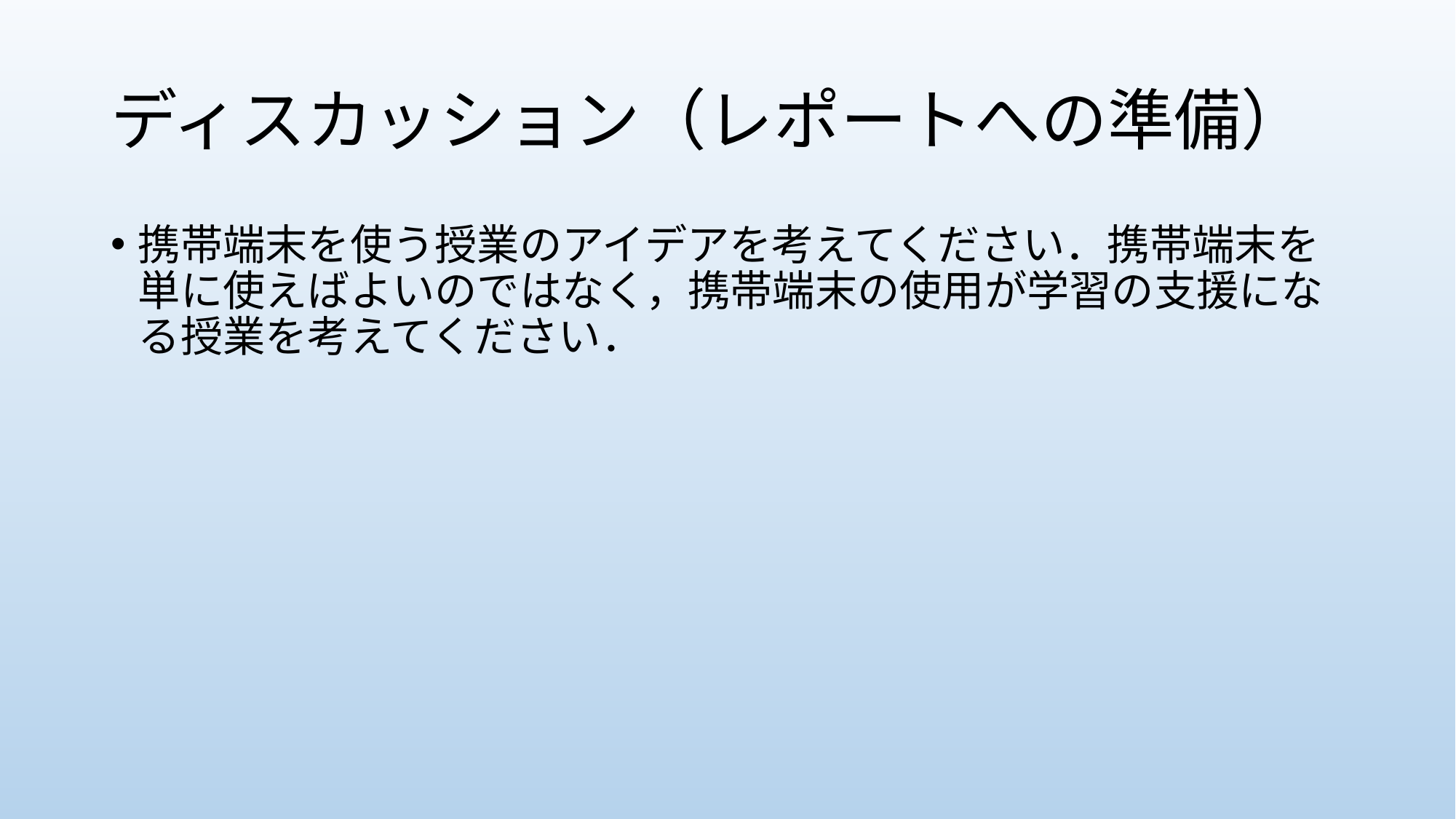

# ディスカッション（レポートへの準備）
携帯端末を使う授業のアイデアを考えてください．携帯端末を単に使えばよいのではなく，携帯端末の使用が学習の支援になる授業を考えてください．